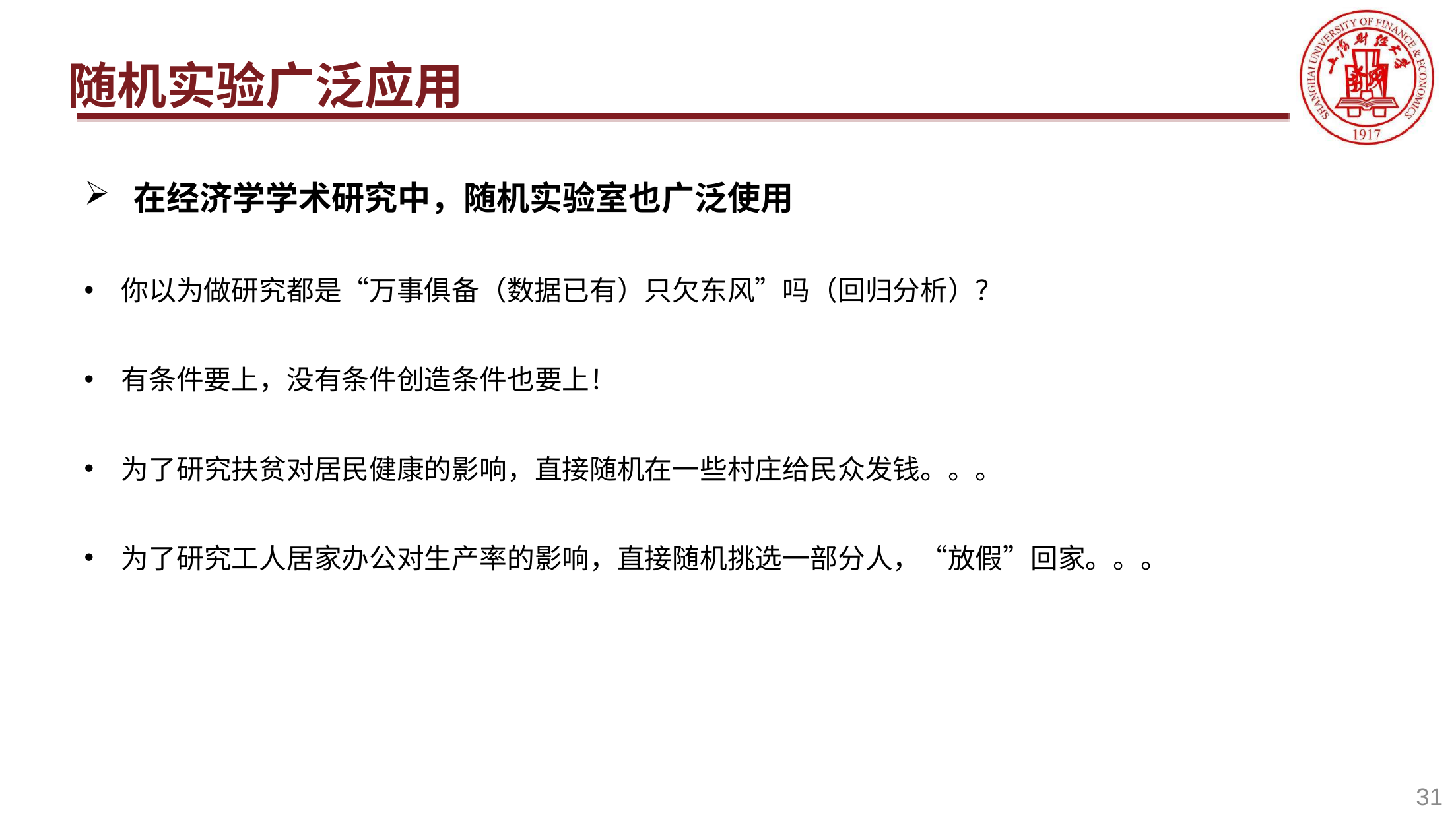

随机实验广泛应用
在经济学学术研究中，随机实验室也广泛使用

你以为做研究都是“万事俱备（数据已有）只欠东风”吗（回归分析）？

有条件要上，没有条件创造条件也要上！

为了研究扶贫对居民健康的影响，直接随机在一些村庄给民众发钱。。。

为了研究工人居家办公对生产率的影响，直接随机挑选一部分人，“放假”回家。。。

31